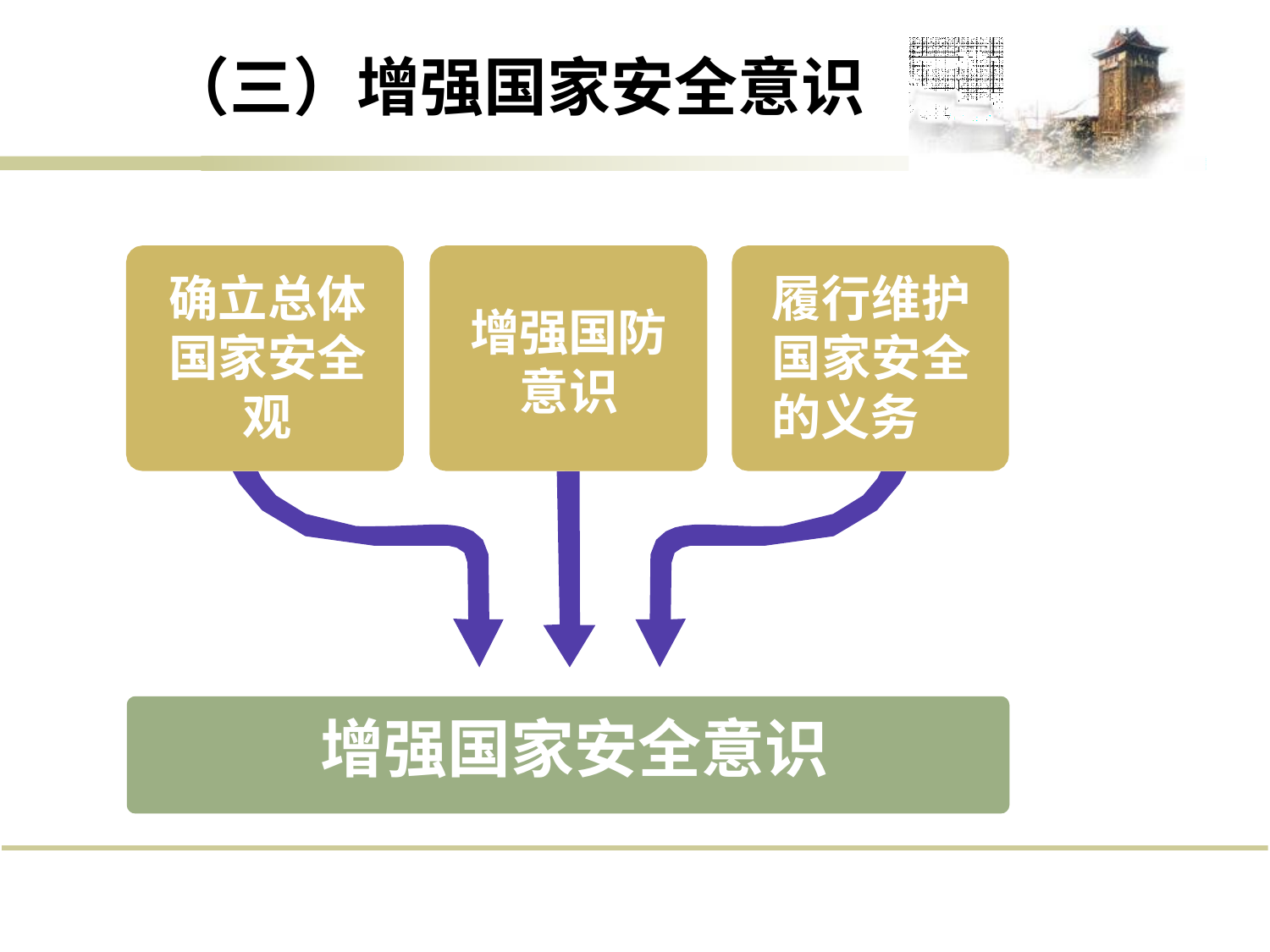

# （三）增强国家安全意识

确立总体 国家安全 观
履行维护 国家安全 的义务
增强国防 意识

增强国家安全意识